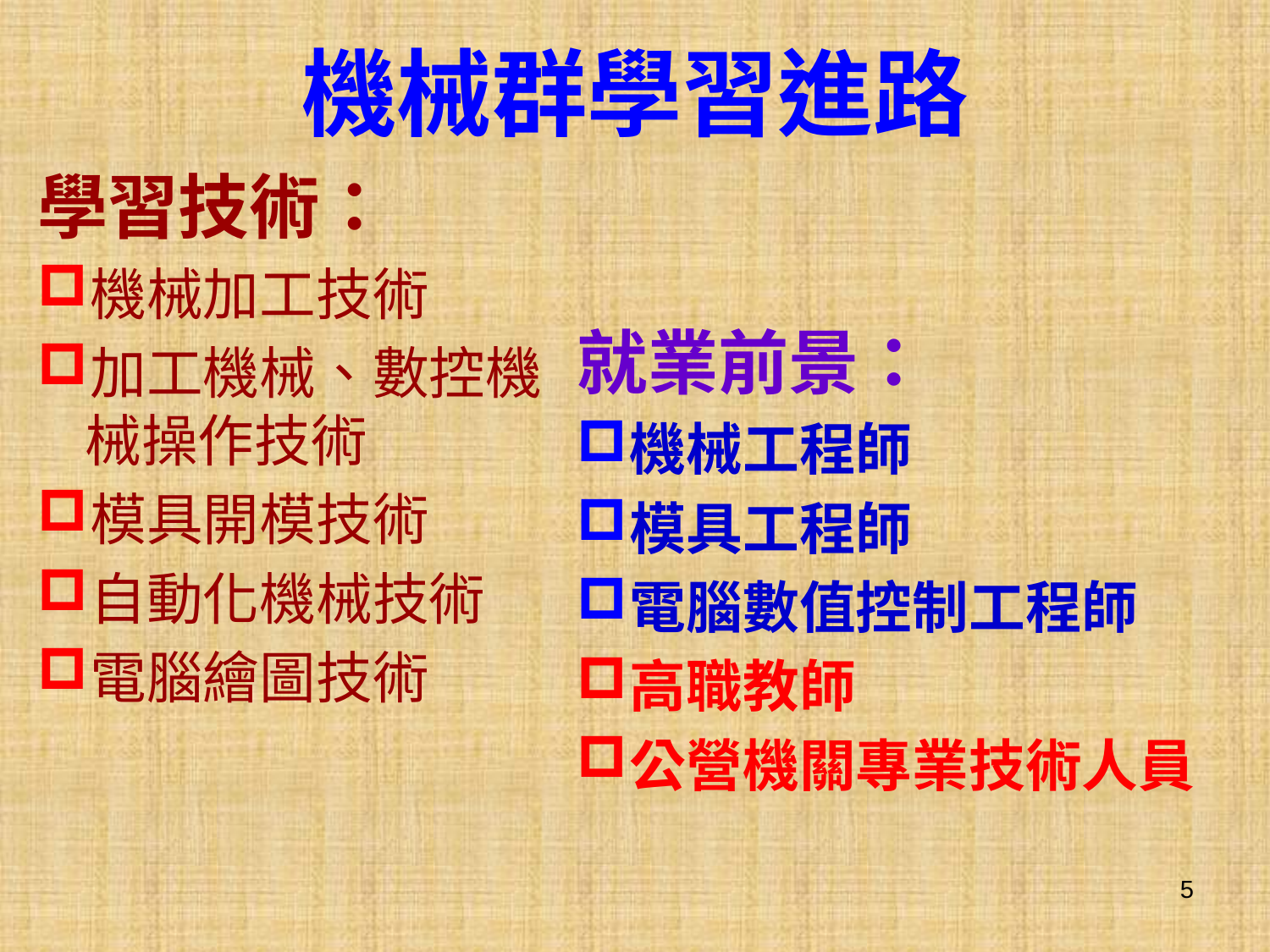

# 機械群學習進路
學習技術：
機械加工技術
加工機械、數控機械操作技術
模具開模技術
自動化機械技術
電腦繪圖技術
就業前景：
機械工程師
模具工程師
電腦數值控制工程師
高職教師
公營機關專業技術人員

5